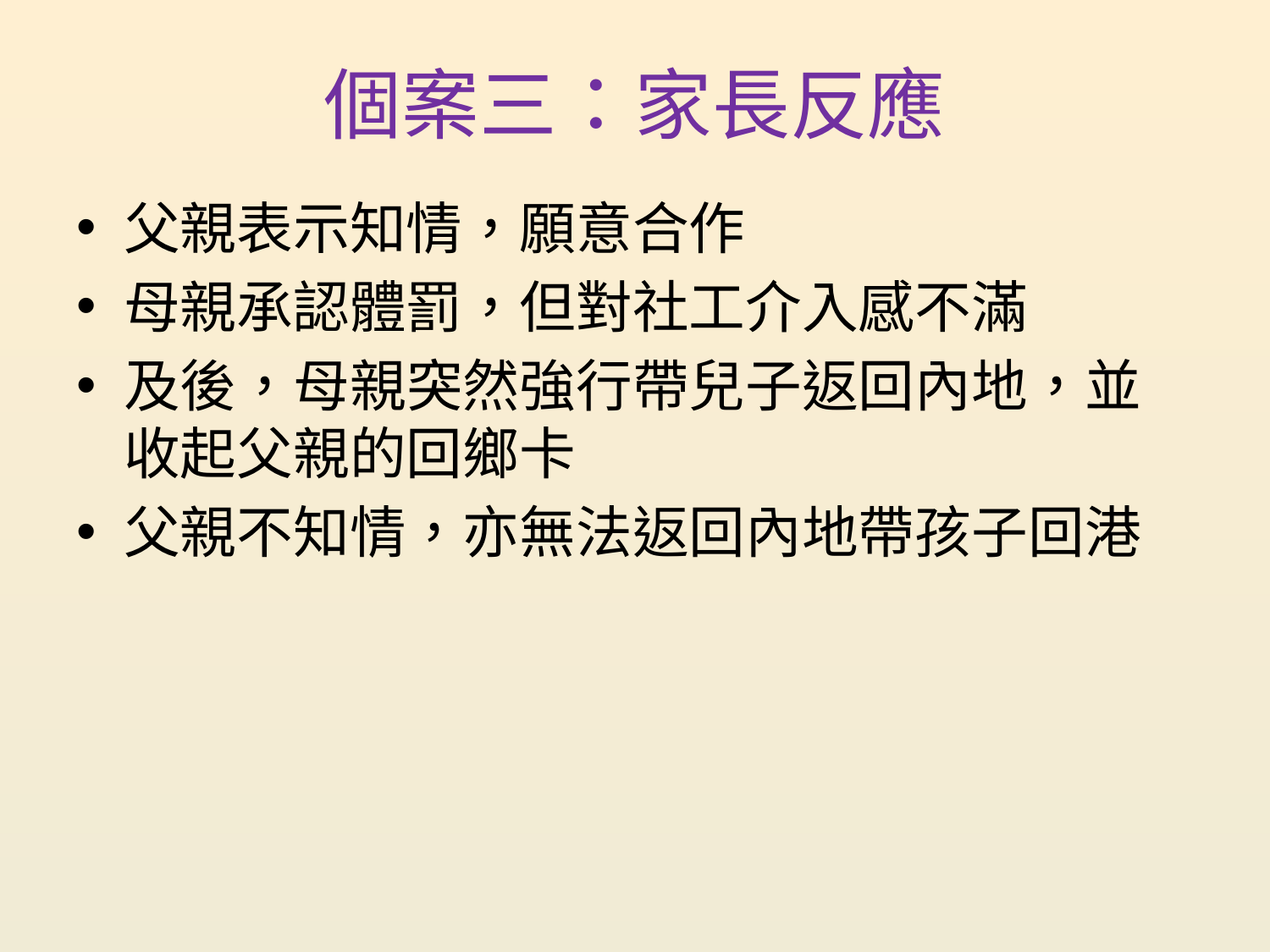

# 個案三：家長反應
父親表示知情，願意合作
母親承認體罰，但對社工介入感不滿
及後，母親突然強行帶兒子返回內地，並收起父親的回鄉卡
父親不知情，亦無法返回內地帶孩子回港